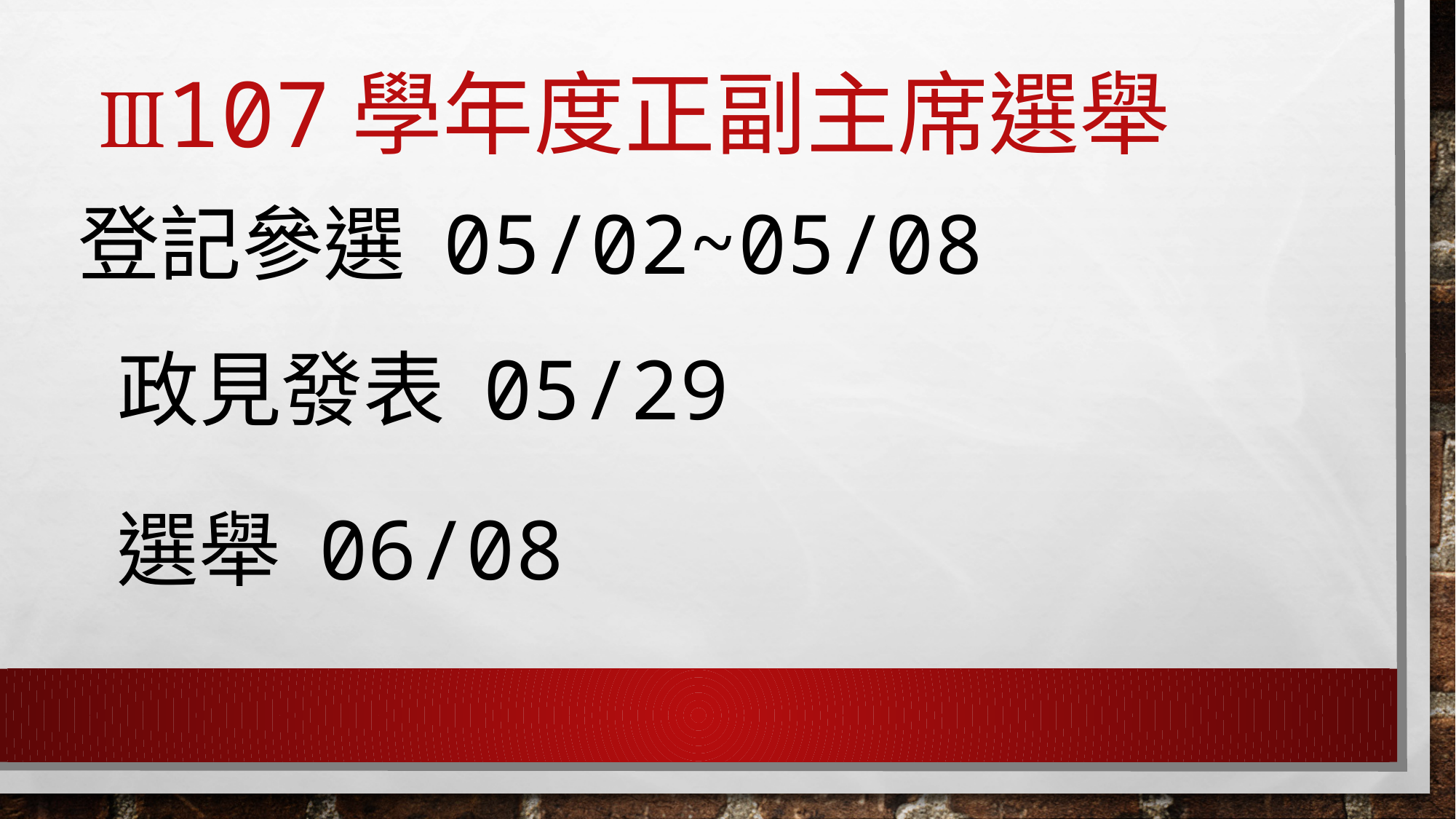

Ⅲ107學年度正副主席選舉
登記參選 05/02~05/08
政見發表 05/29
選舉 06/08